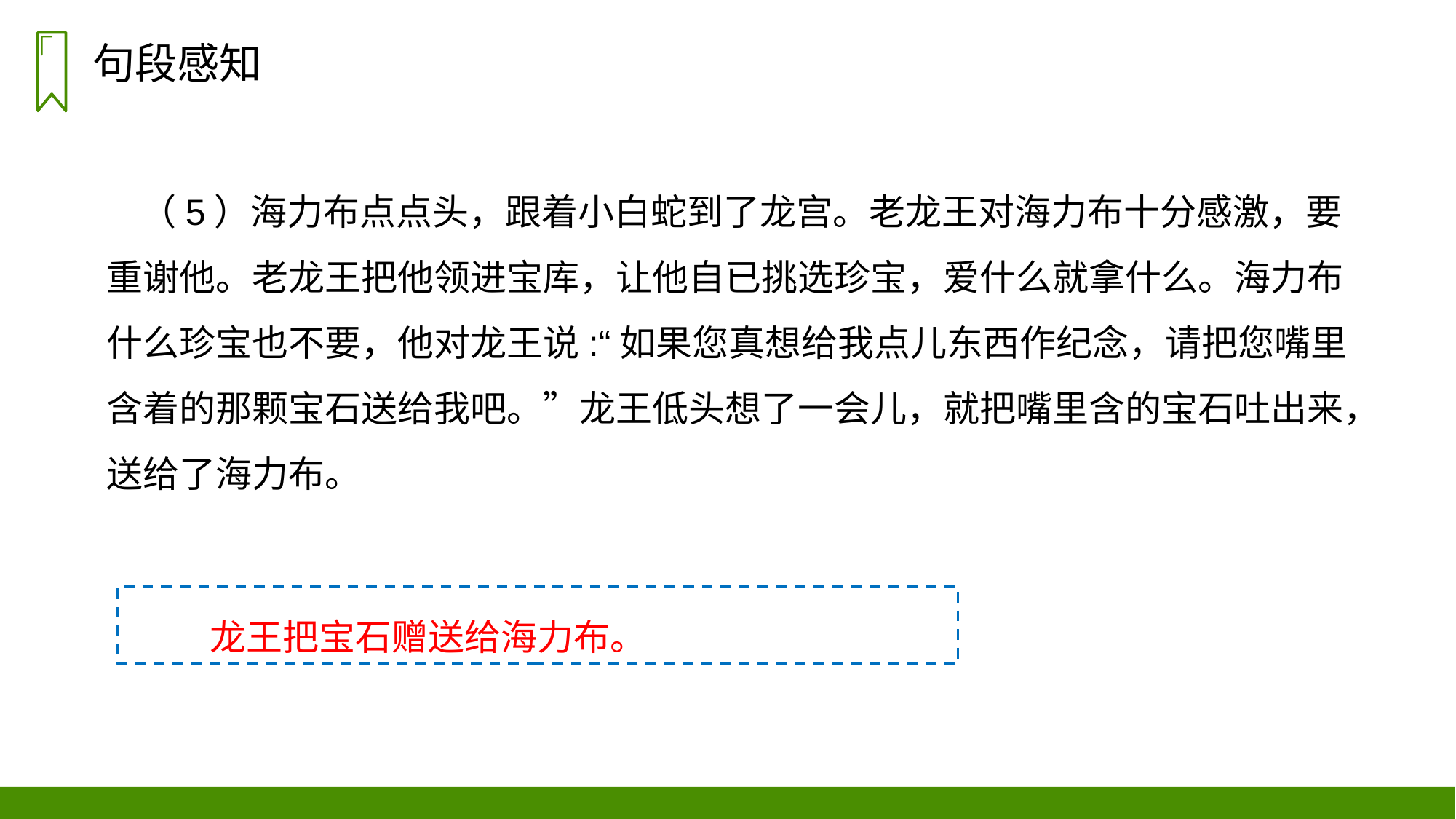

句段感知
   （5）海力布点点头，跟着小白蛇到了龙宫。老龙王对海力布十分感激，要重谢他。老龙王把他领进宝库，让他自已挑选珍宝，爱什么就拿什么。海力布什么珍宝也不要，他对龙王说:“如果您真想给我点儿东西作纪念，请把您嘴里含着的那颗宝石送给我吧。”龙王低头想了一会儿，就把嘴里含的宝石吐出来，送给了海力布。
         龙王把宝石赠送给海力布。